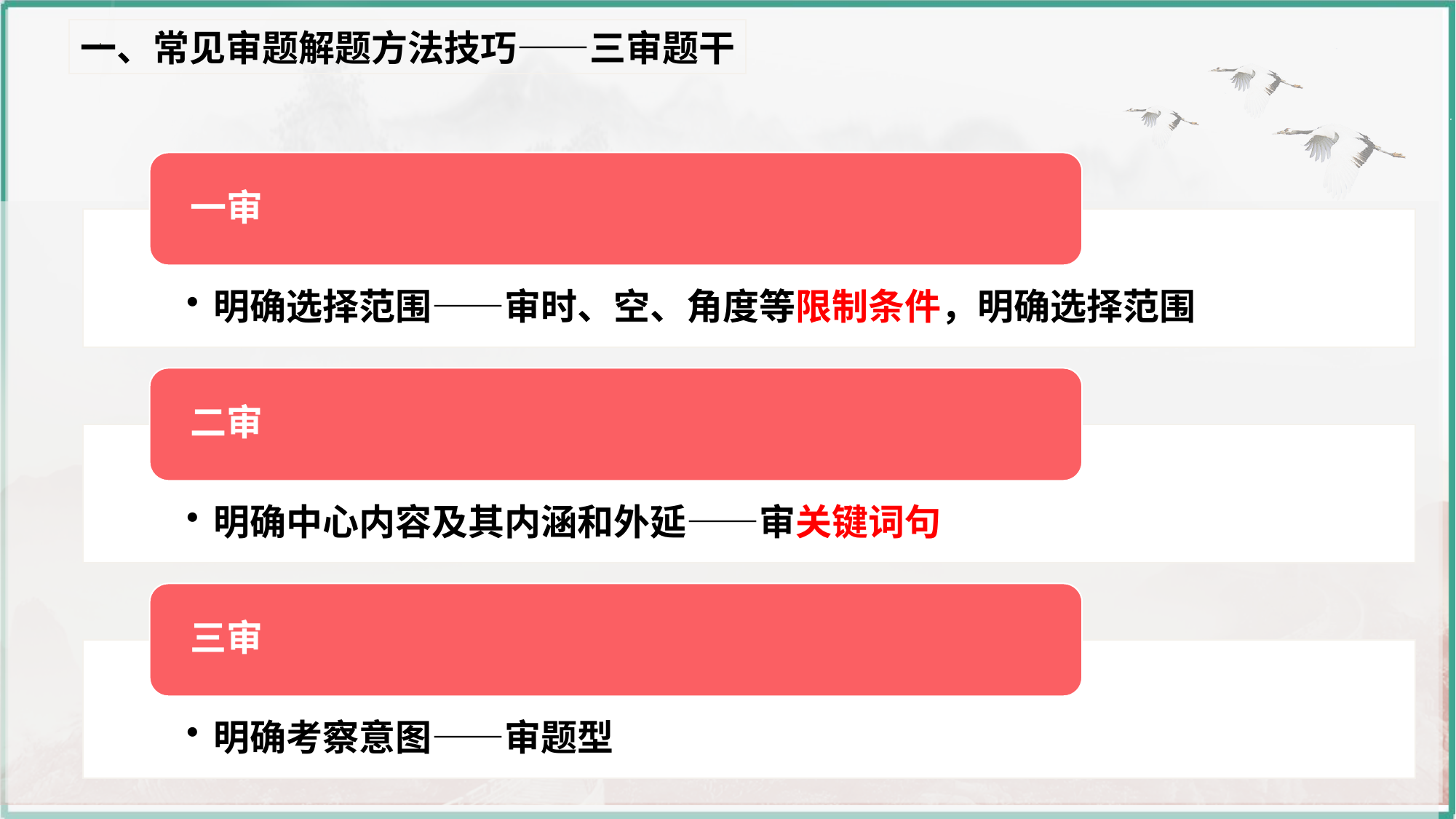

一、常见审题解题方法技巧——三审题干

一审
明确选择范围——审时、空、角度等限制条件，明确选择范围
二审
明确中心内容及其内涵和外延——审关键词句
三审
明确考察意图——审题型